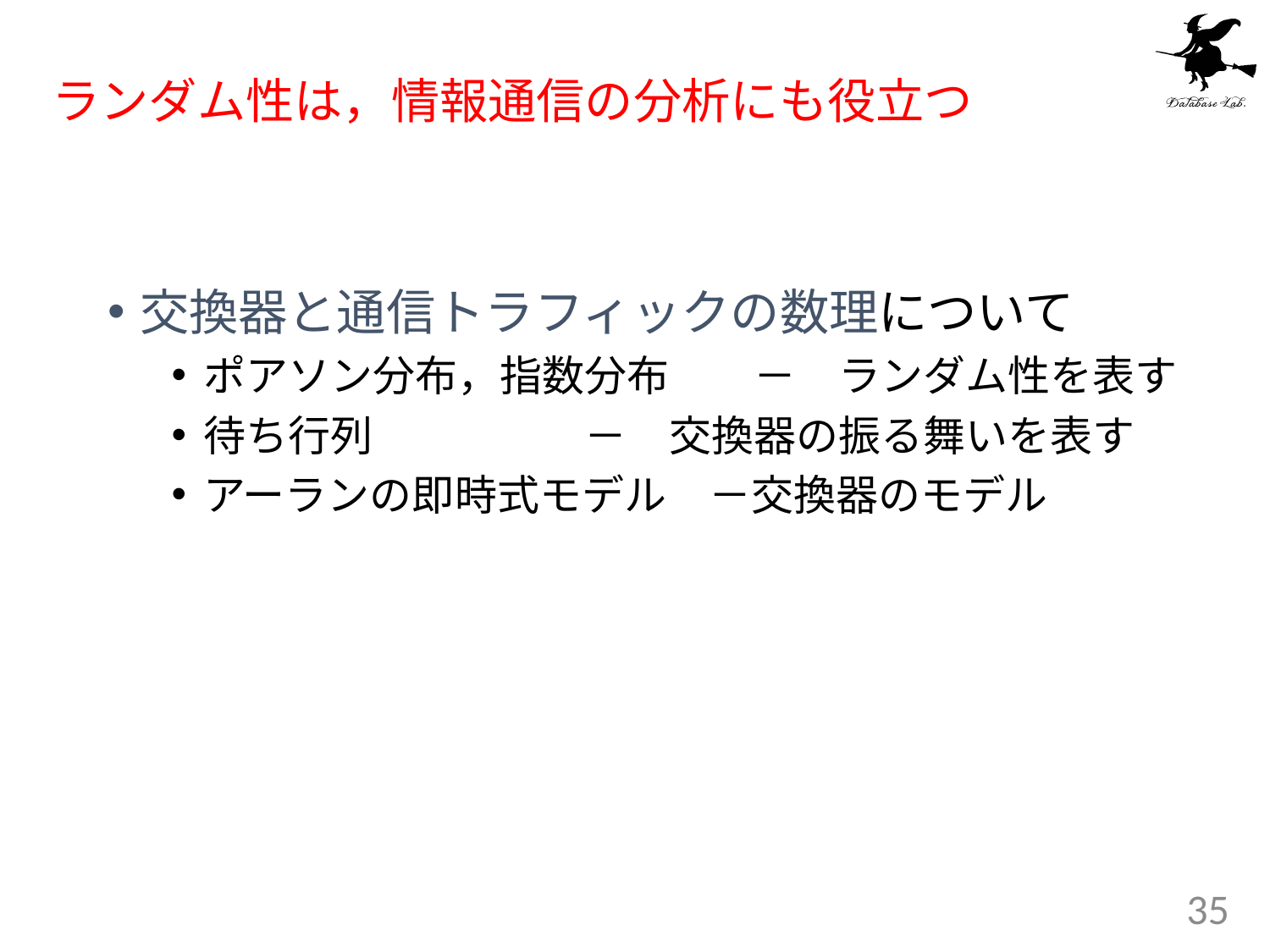

# ランダム性は，情報通信の分析にも役立つ
交換器と通信トラフィックの数理について
ポアソン分布，指数分布　　－　ランダム性を表す
待ち行列　		－　交換器の振る舞いを表す
アーランの即時式モデル　－交換器のモデル

35